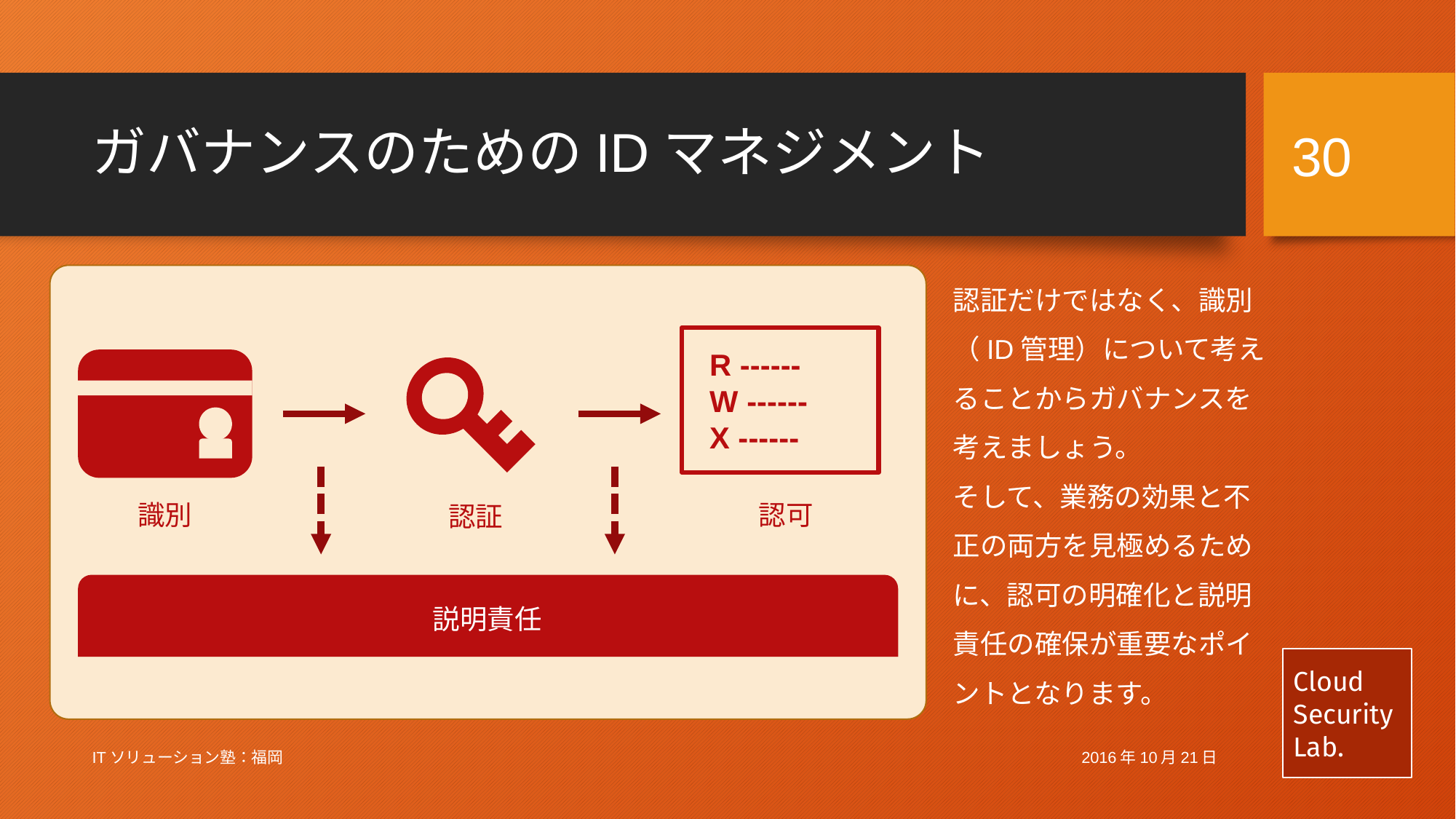

30
# ガバナンスのためのIDマネジメント
認証だけではなく、識別（ID管理）について考えることからガバナンスを考えましょう。
そして、業務の効果と不正の両方を見極めるために、認可の明確化と説明責任の確保が重要なポイントとなります。

R ------
W ------
X ------

識別
認可
認証

説明責任
2016年10月21日
ITソリューション塾：福岡